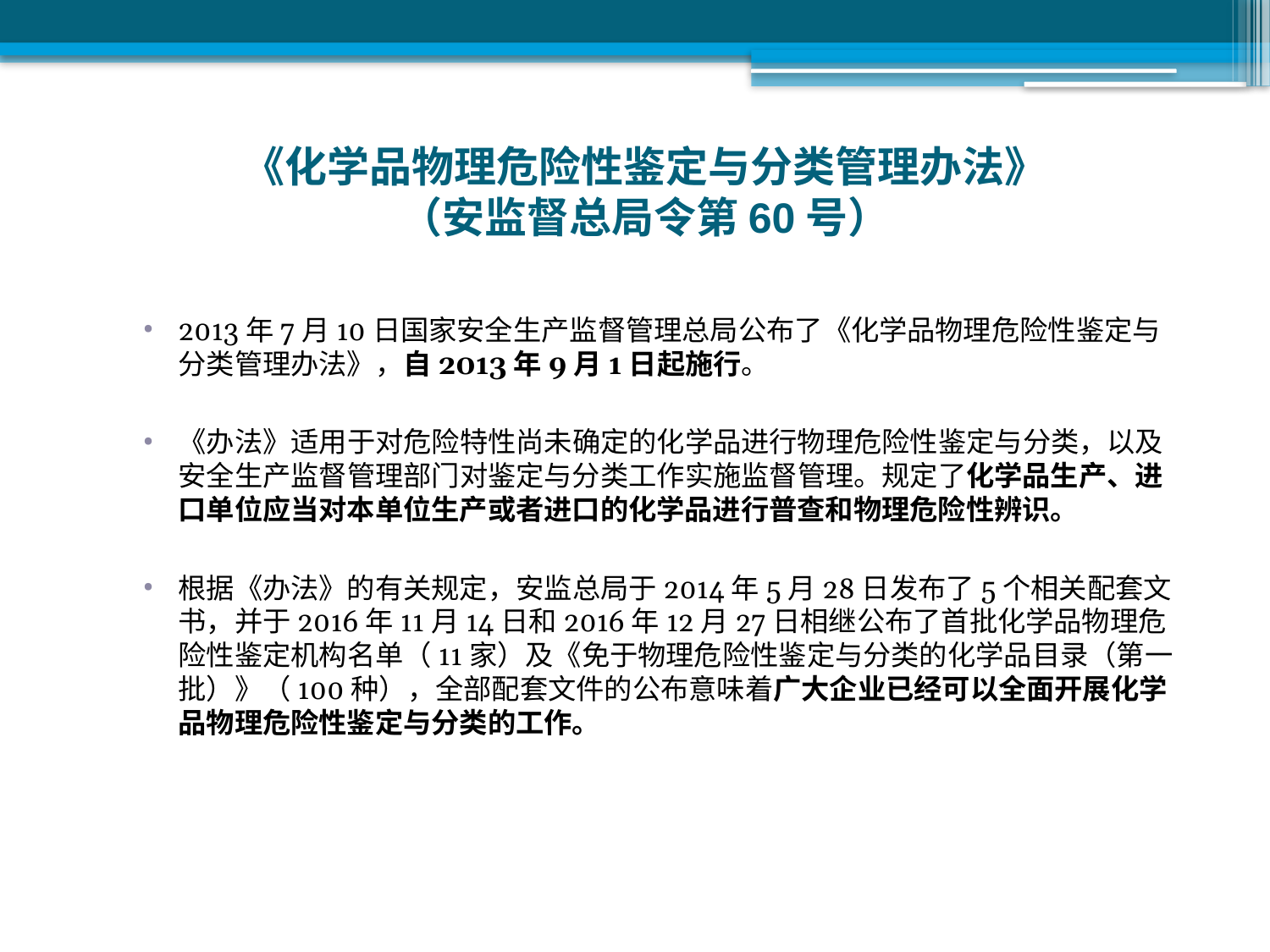

# 《化学品物理危险性鉴定与分类管理办法》 （安监督总局令第60号）
2013年7月10日国家安全生产监督管理总局公布了《化学品物理危险性鉴定与分类管理办法》，自2013年9月1日起施行。

《办法》适用于对危险特性尚未确定的化学品进行物理危险性鉴定与分类，以及安全生产监督管理部门对鉴定与分类工作实施监督管理。规定了化学品生产、进口单位应当对本单位生产或者进口的化学品进行普查和物理危险性辨识。

根据《办法》的有关规定，安监总局于2014年5月28日发布了5个相关配套文书，并于2016年11月14日和2016年12月27日相继公布了首批化学品物理危险性鉴定机构名单（11家）及《免于物理危险性鉴定与分类的化学品目录（第一批）》（100种），全部配套文件的公布意味着广大企业已经可以全面开展化学品物理危险性鉴定与分类的工作。